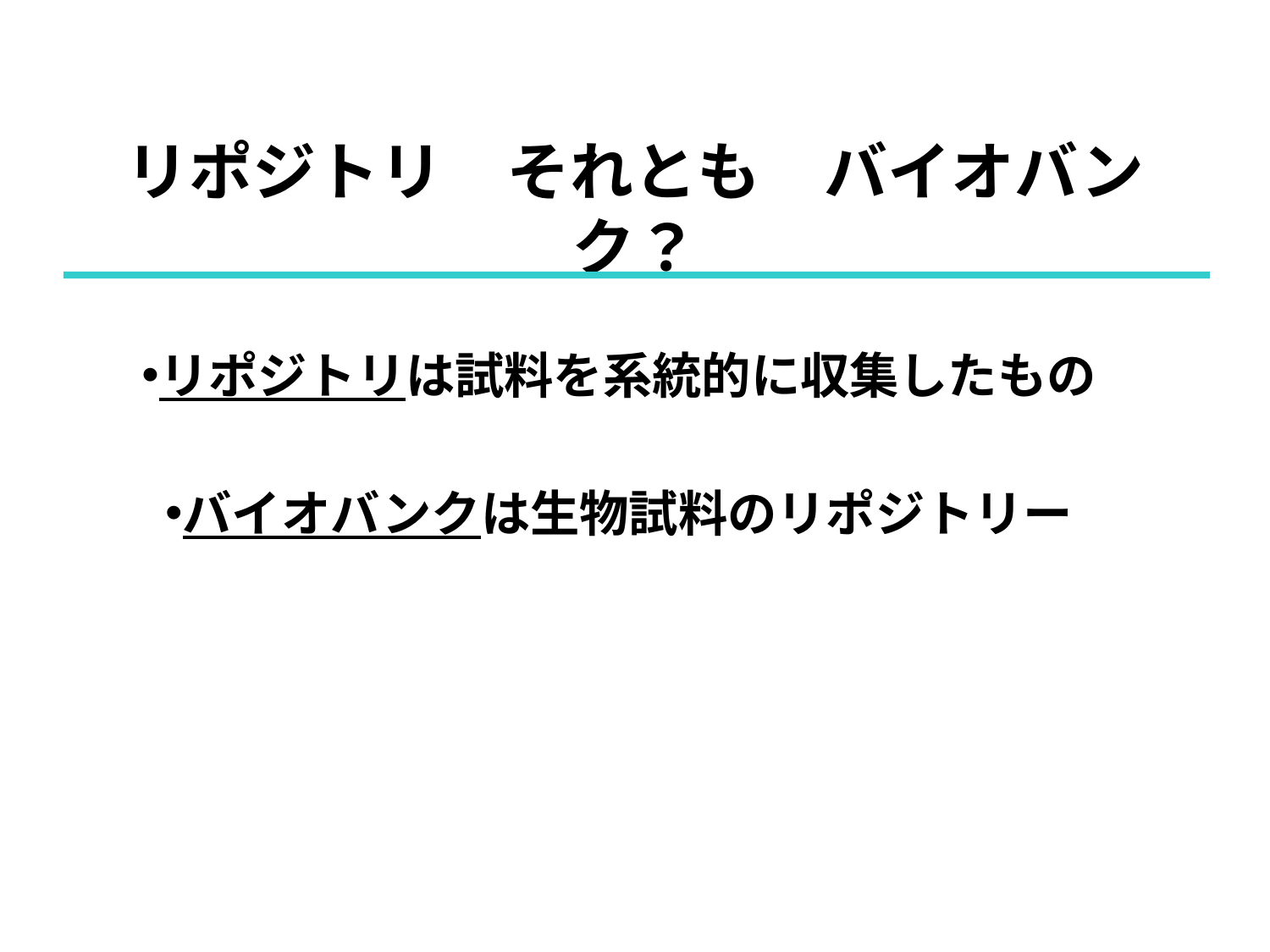

# リポジトリ　それとも　バイオバンク？

リポジトリは試料を系統的に収集したもの

バイオバンクは生物試料のリポジトリー